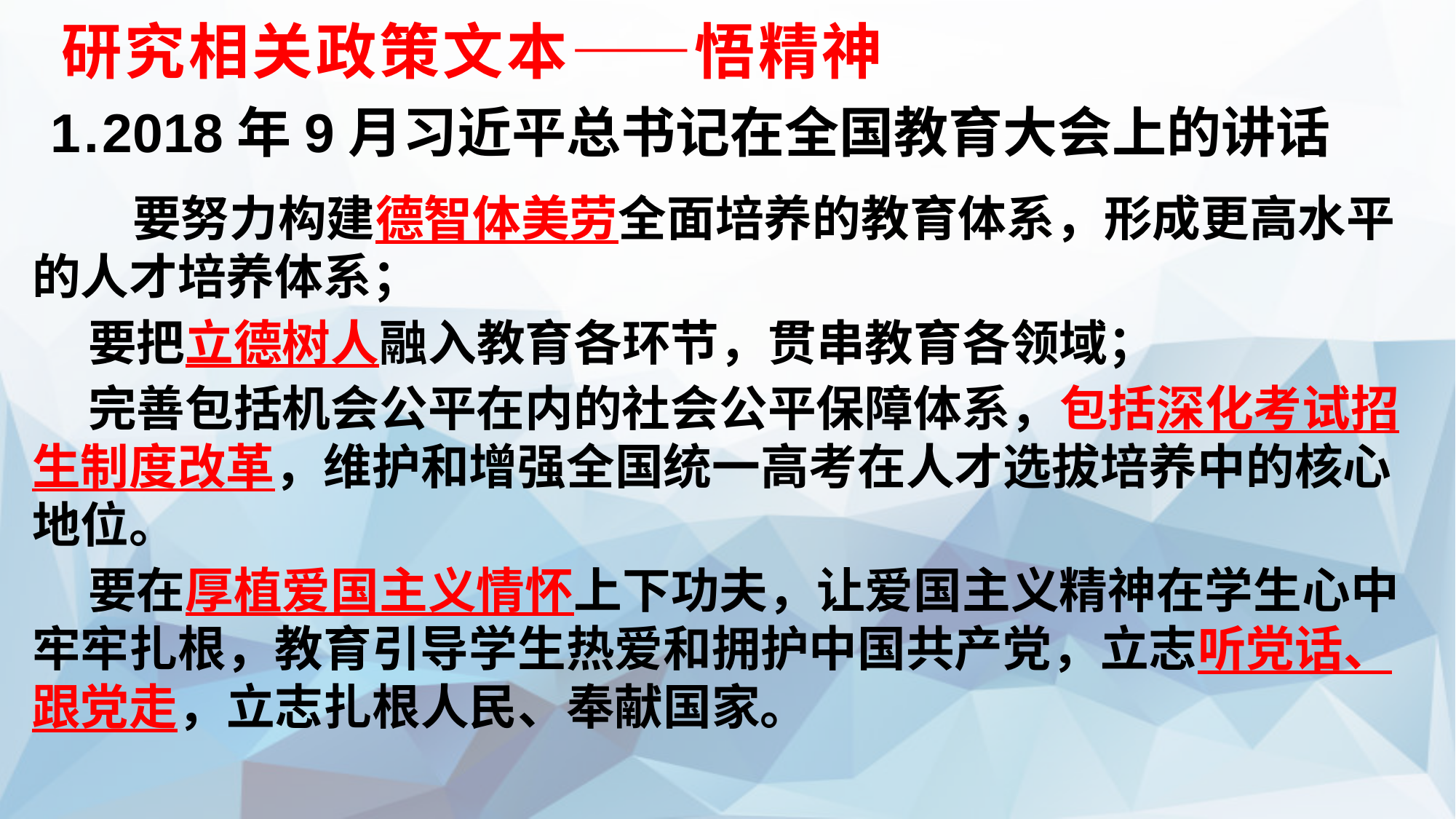

研究相关政策文本——悟精神
1.2018年9月习近平总书记在全国教育大会上的讲话
         要努力构建德智体美劳全面培养的教育体系，形成更高水平的人才培养体系；
    要把立德树人融入教育各环节，贯串教育各领域；
    完善包括机会公平在内的社会公平保障体系，包括深化考试招生制度改革，维护和增强全国统一高考在人才选拔培养中的核心地位。
    要在厚植爱国主义情怀上下功夫，让爱国主义精神在学生心中牢牢扎根，教育引导学生热爱和拥护中国共产党，立志听党话、跟党走，立志扎根人民、奉献国家。